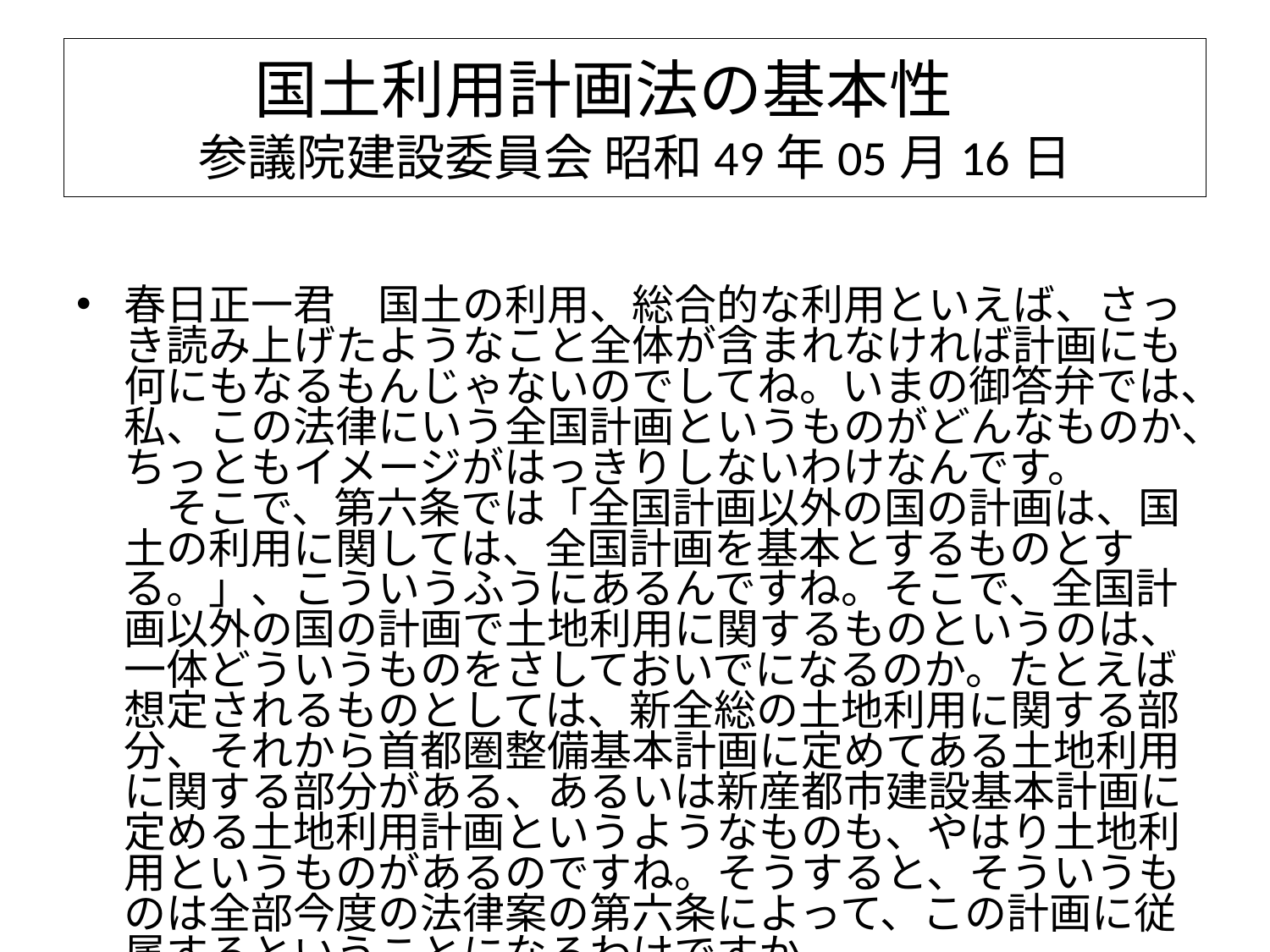

# 国土利用計画法の基本性　 参議院建設委員会 昭和49年05月16日

春日正一君　国土の利用、総合的な利用といえば、さっき読み上げたようなこと全体が含まれなければ計画にも何にもなるもんじゃないのでしてね。いまの御答弁では、私、この法律にいう全国計画というものがどんなものか、ちっともイメージがはっきりしないわけなんです。
　そこで、第六条では「全国計画以外の国の計画は、国土の利用に関しては、全国計画を基本とするものとする。」、こういうふうにあるんですね。そこで、全国計画以外の国の計画で土地利用に関するものというのは、一体どういうものをさしておいでになるのか。たとえば想定されるものとしては、新全総の土地利用に関する部分、それから首都圏整備基本計画に定めてある土地利用に関する部分がある、あるいは新産都市建設基本計画に定める土地利用計画というようなものも、やはり土地利用というものがあるのですね。そうすると、そういうものは全部今度の法律案の第六条によって、この計画に従属するということになるわけですか。